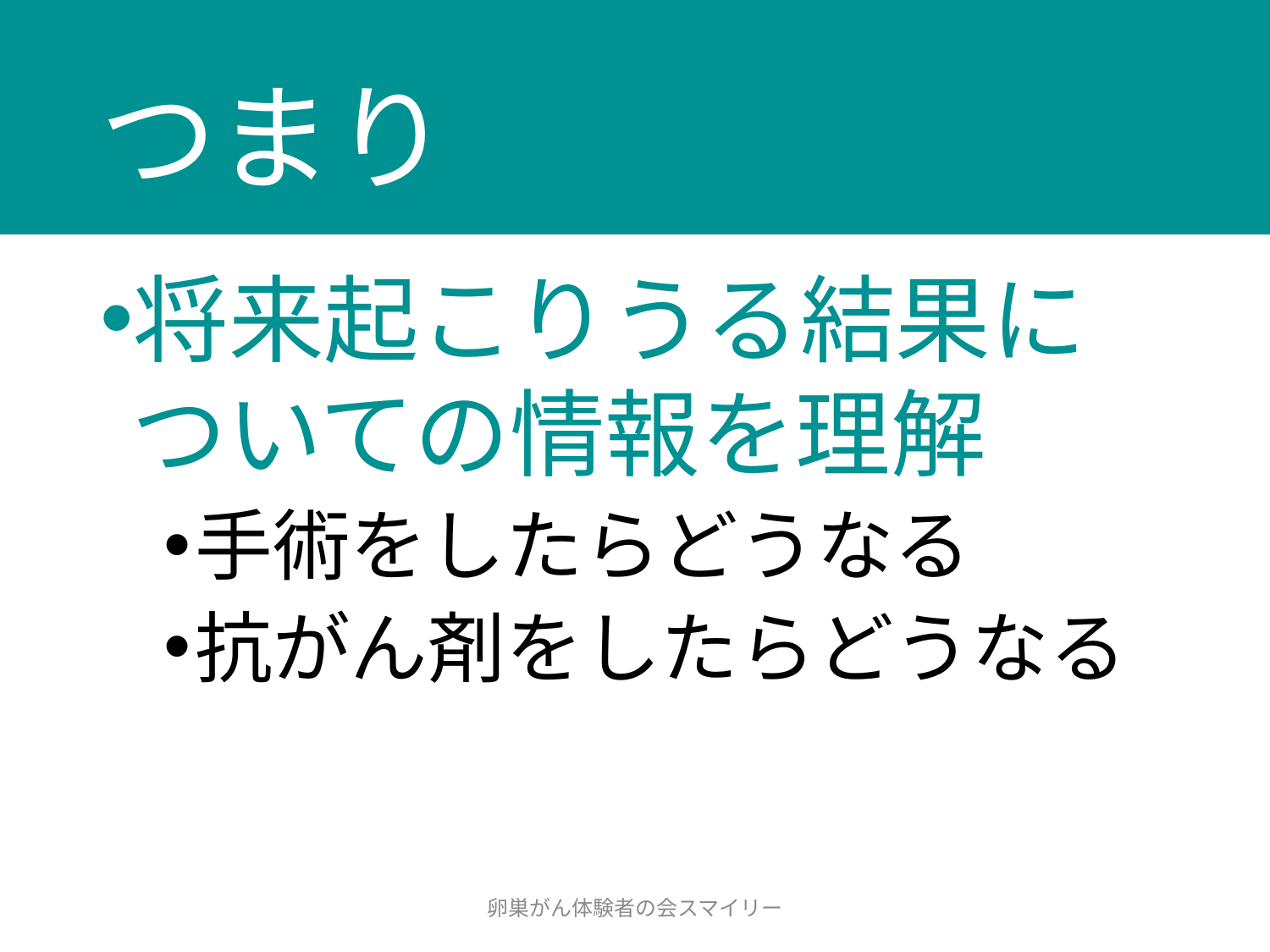

# つまり
将来起こりうる結果についての情報を理解
手術をしたらどうなる
抗がん剤をしたらどうなる
卵巣がん体験者の会スマイリー